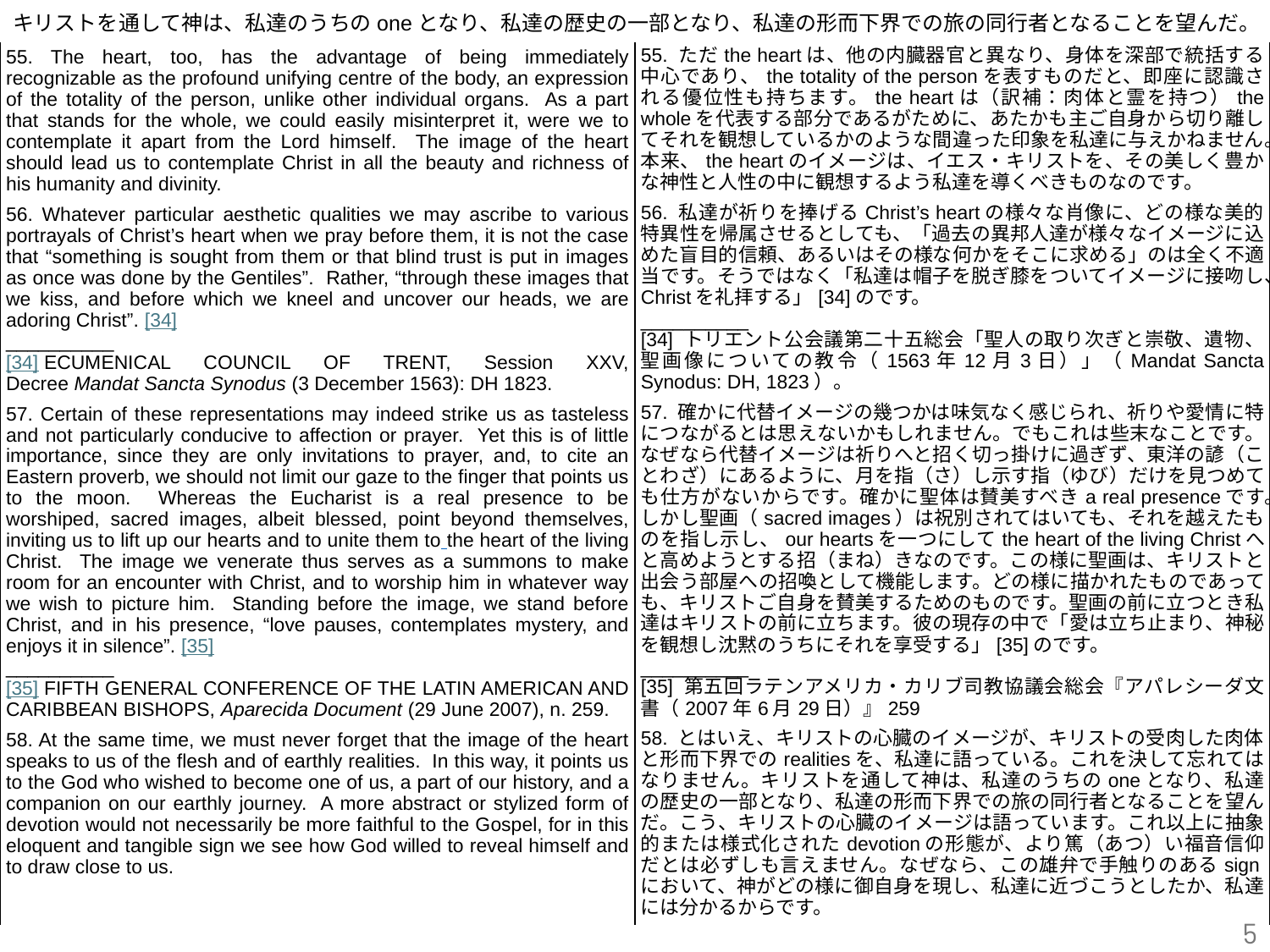

# キリストを通して神は、私達のうちのoneとなり、私達の歴史の一部となり、私達の形而下界での旅の同行者となることを望んだ。
| 55. The heart, too, has the advantage of being immediately recognizable as the profound unifying centre of the body, an expression of the totality of the person, unlike other individual organs. As a part that stands for the whole, we could easily misinterpret it, were we to contemplate it apart from the Lord himself. The image of the heart should lead us to contemplate Christ in all the beauty and richness of his humanity and divinity. | 55. ただthe heartは、他の内臓器官と異なり、身体を深部で統括する中心であり、the totality of the personを表すものだと、即座に認識される優位性も持ちます。the heartは（訳補：肉体と霊を持つ）the wholeを代表する部分であるがために、あたかも主ご自身から切り離してそれを観想しているかのような間違った印象を私達に与えかねません。本来、the heartのイメージは、イエス・キリストを、その美しく豊かな神性と人性の中に観想するよう私達を導くべきものなのです。 |
| --- | --- |
| 56. Whatever particular aesthetic qualities we may ascribe to various portrayals of Christ’s heart when we pray before them, it is not the case that “something is sought from them or that blind trust is put in images as once was done by the Gentiles”. Rather, “through these images that we kiss, and before which we kneel and uncover our heads, we are adoring Christ”. [34] \_\_\_\_\_\_\_\_\_\_ [34] ECUMENICAL COUNCIL OF TRENT, Session XXV, Decree Mandat Sancta Synodus (3 December 1563): DH 1823. | 56. 私達が祈りを捧げるChrist’s heartの様々な肖像に、どの様な美的特異性を帰属させるとしても、「過去の異邦人達が様々なイメージに込めた盲目的信頼、あるいはその様な何かをそこに求める」のは全く不適当です。そうではなく「私達は帽子を脱ぎ膝をついてイメージに接吻し、Christを礼拝する」[34]のです。 \_\_\_\_\_\_\_\_\_\_ [34] トリエント公会議第二十五総会「聖人の取り次ぎと崇敬、遺物、聖画像についての教令（1563年12月3日）」（Mandat Sancta Synodus: DH, 1823）。 |
| 57. Certain of these representations may indeed strike us as tasteless and not particularly conducive to affection or prayer. Yet this is of little importance, since they are only invitations to prayer, and, to cite an Eastern proverb, we should not limit our gaze to the finger that points us to the moon. Whereas the Eucharist is a real presence to be worshiped, sacred images, albeit blessed, point beyond themselves, inviting us to lift up our hearts and to unite them to the heart of the living Christ. The image we venerate thus serves as a summons to make room for an encounter with Christ, and to worship him in whatever way we wish to picture him. Standing before the image, we stand before Christ, and in his presence, “love pauses, contemplates mystery, and enjoys it in silence”. [35] \_\_\_\_\_\_\_\_\_\_ [35] FIFTH GENERAL CONFERENCE OF THE LATIN AMERICAN AND CARIBBEAN BISHOPS, Aparecida Document (29 June 2007), n. 259. | 57. 確かに代替イメージの幾つかは味気なく感じられ、祈りや愛情に特につながるとは思えないかもしれません。でもこれは些末なことです。なぜなら代替イメージは祈りへと招く切っ掛けに過ぎず、東洋の諺（ことわざ）にあるように、月を指（さ）し示す指（ゆび）だけを見つめても仕方がないからです。確かに聖体は賛美すべきa real presenceです。しかし聖画（sacred images）は祝別されてはいても、それを越えたものを指し示し、our heartsを一つにしてthe heart of the living Christへと高めようとする招（まね）きなのです。この様に聖画は、キリストと出会う部屋への招喚として機能します。どの様に描かれたものであっても、キリストご自身を賛美するためのものです。聖画の前に立つとき私達はキリストの前に立ちます。彼の現存の中で「愛は立ち止まり、神秘を観想し沈黙のうちにそれを享受する」[35]のです。 \_\_\_\_\_\_\_\_\_\_ [35] 第五回ラテンアメリカ・カリブ司教協議会総会『アパレシーダ文書（2007年6月29日）』259 |
| 58. At the same time, we must never forget that the image of the heart speaks to us of the flesh and of earthly realities. In this way, it points us to the God who wished to become one of us, a part of our history, and a companion on our earthly journey. A more abstract or stylized form of devotion would not necessarily be more faithful to the Gospel, for in this eloquent and tangible sign we see how God willed to reveal himself and to draw close to us. | 58. とはいえ、キリストの心臓のイメージが、キリストの受肉した肉体と形而下界でのrealitiesを、私達に語っている。これを決して忘れてはなりません。キリストを通して神は、私達のうちのoneとなり、私達の歴史の一部となり、私達の形而下界での旅の同行者となることを望んだ。こう、キリストの心臓のイメージは語っています。これ以上に抽象的または様式化されたdevotionの形態が、より篤（あつ）い福音信仰だとは必ずしも言えません。なぜなら、この雄弁で手触りのあるsignにおいて、神がどの様に御自身を現し、私達に近づこうとしたか、私達には分かるからです。 |
5